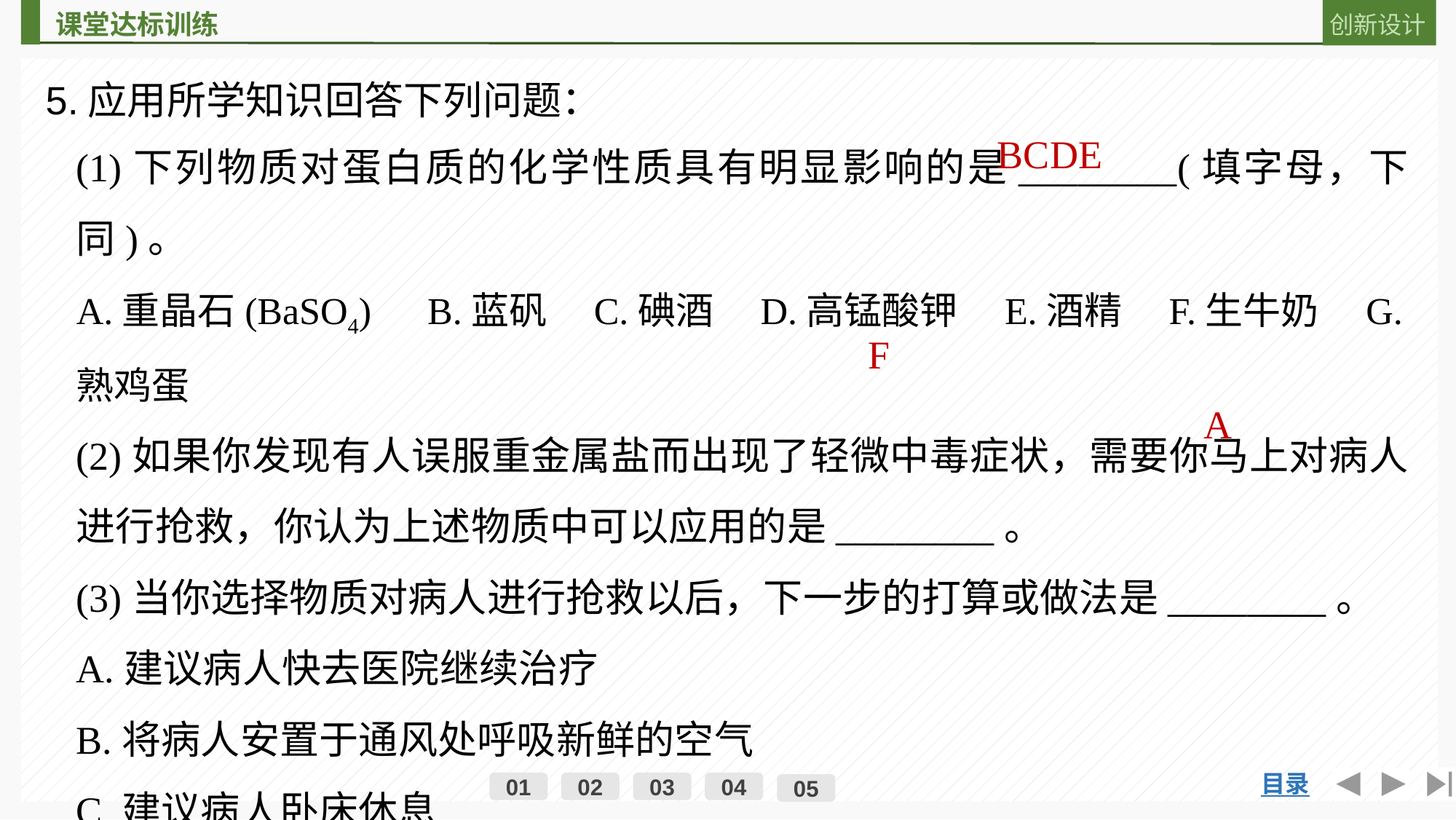

5.应用所学知识回答下列问题：
(1)下列物质对蛋白质的化学性质具有明显影响的是________(填字母，下同)。
A.重晶石(BaSO4)　B.蓝矾　C.碘酒　D.高锰酸钾　E.酒精　F.生牛奶　G.熟鸡蛋
(2)如果你发现有人误服重金属盐而出现了轻微中毒症状，需要你马上对病人进行抢救，你认为上述物质中可以应用的是________。
(3)当你选择物质对病人进行抢救以后，下一步的打算或做法是________。
A.建议病人快去医院继续治疗
B.将病人安置于通风处呼吸新鲜的空气
C.建议病人卧床休息
BCDE
F
A